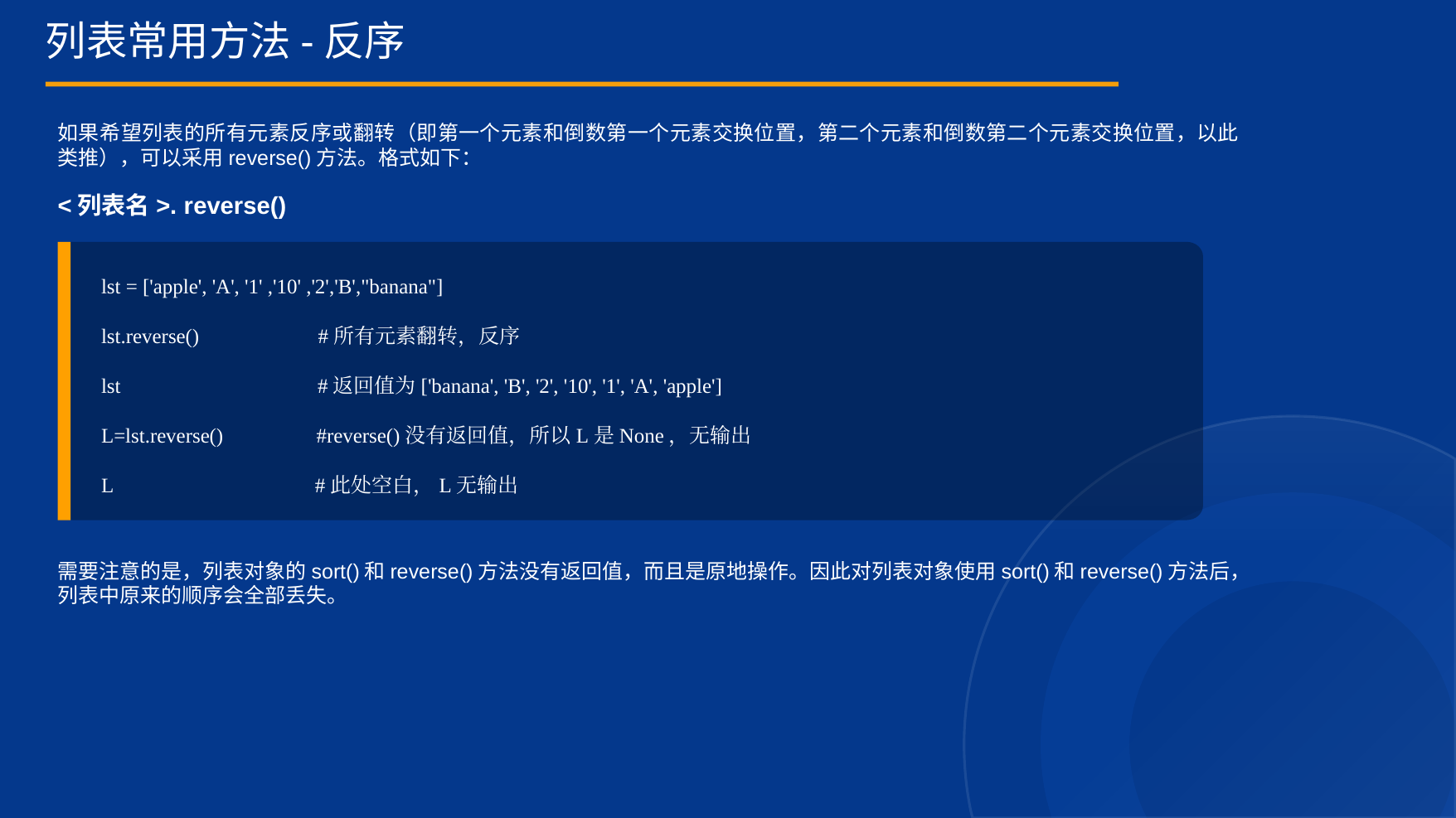

列表常用方法-反序

如果希望列表的所有元素反序或翻转（即第一个元素和倒数第一个元素交换位置，第二个元素和倒数第二个元素交换位置，以此类推），可以采用reverse()方法。格式如下：
<列表名>. reverse()
lst = ['apple', 'A', '1' ,'10' ,'2','B',"banana"]
lst.reverse()                       #所有元素翻转，反序
lst                                      #返回值为['banana', 'B', '2', '10', '1', 'A', 'apple']
L=lst.reverse()                  #reverse()没有返回值，所以L是None，无输出
L                                       #此处空白，L无输出

需要注意的是，列表对象的sort()和reverse()方法没有返回值，而且是原地操作。因此对列表对象使用sort()和reverse()方法后，列表中原来的顺序会全部丢失。